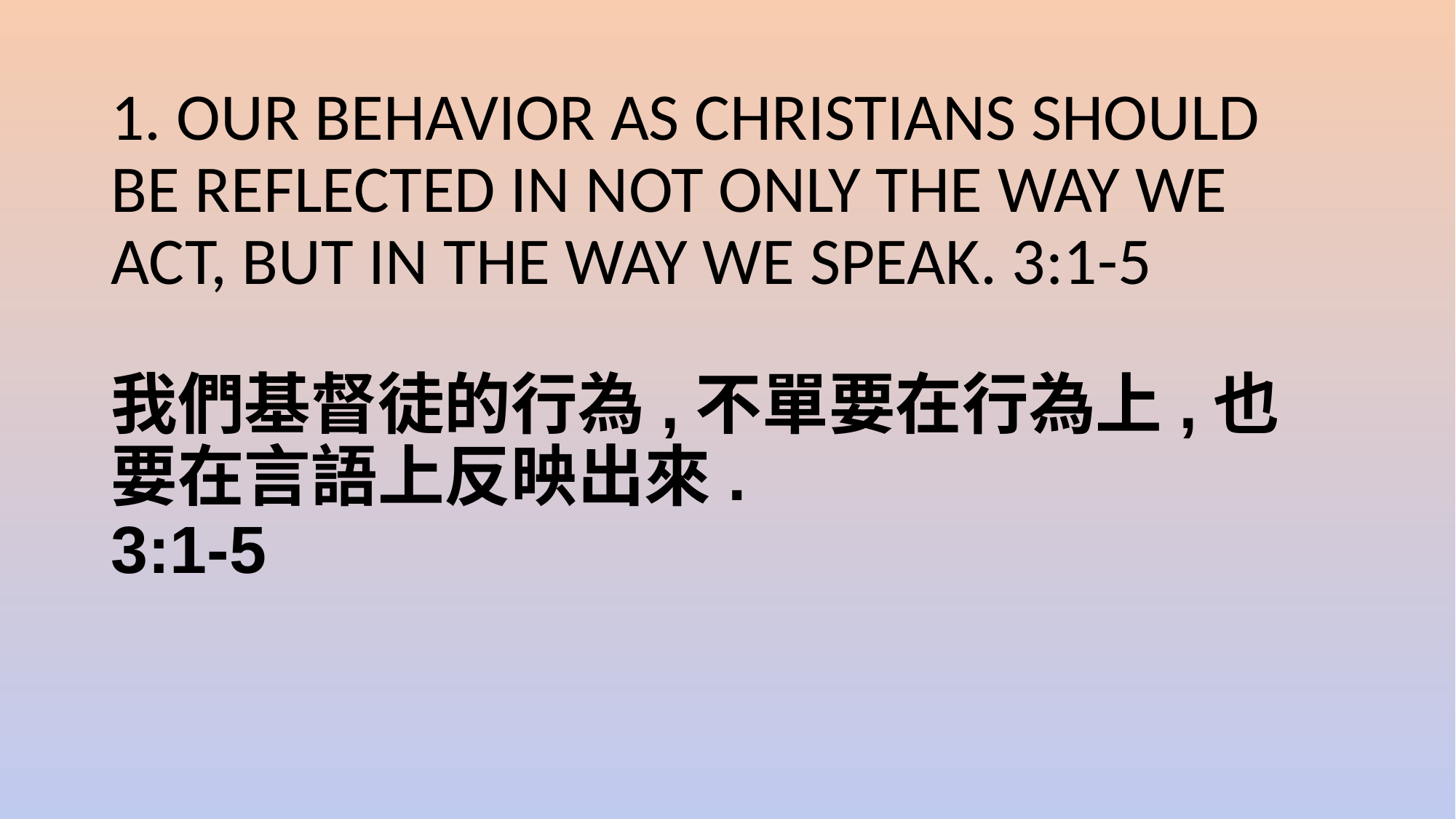

# 1. OUR BEHAVIOR AS CHRISTIANS SHOULD BE REFLECTED IN NOT ONLY THE WAY WE ACT, BUT IN THE WAY WE SPEAK. 3:1-5 我們基督徒的行為,不單要在行為上,也要在言語上反映出來. 3:1-5